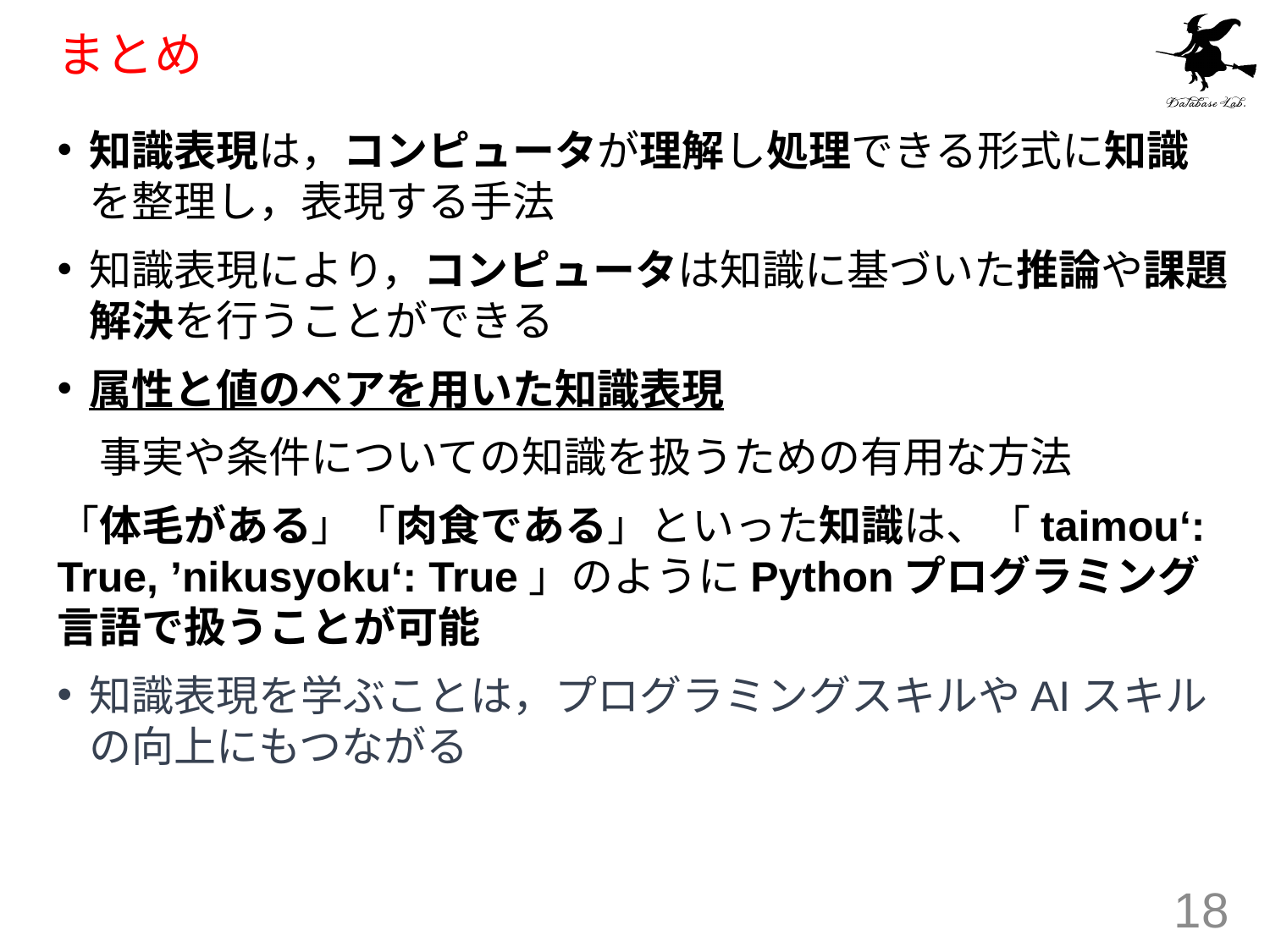

# まとめ
知識表現は，コンピュータが理解し処理できる形式に知識を整理し，表現する手法
知識表現により，コンピュータは知識に基づいた推論や課題解決を行うことができる
属性と値のペアを用いた知識表現
　事実や条件についての知識を扱うための有用な方法
「体毛がある」「肉食である」といった知識は、「taimou‘: True, ’nikusyoku‘: True」のようにPythonプログラミング言語で扱うことが可能
知識表現を学ぶことは，プログラミングスキルやAIスキルの向上にもつながる

18